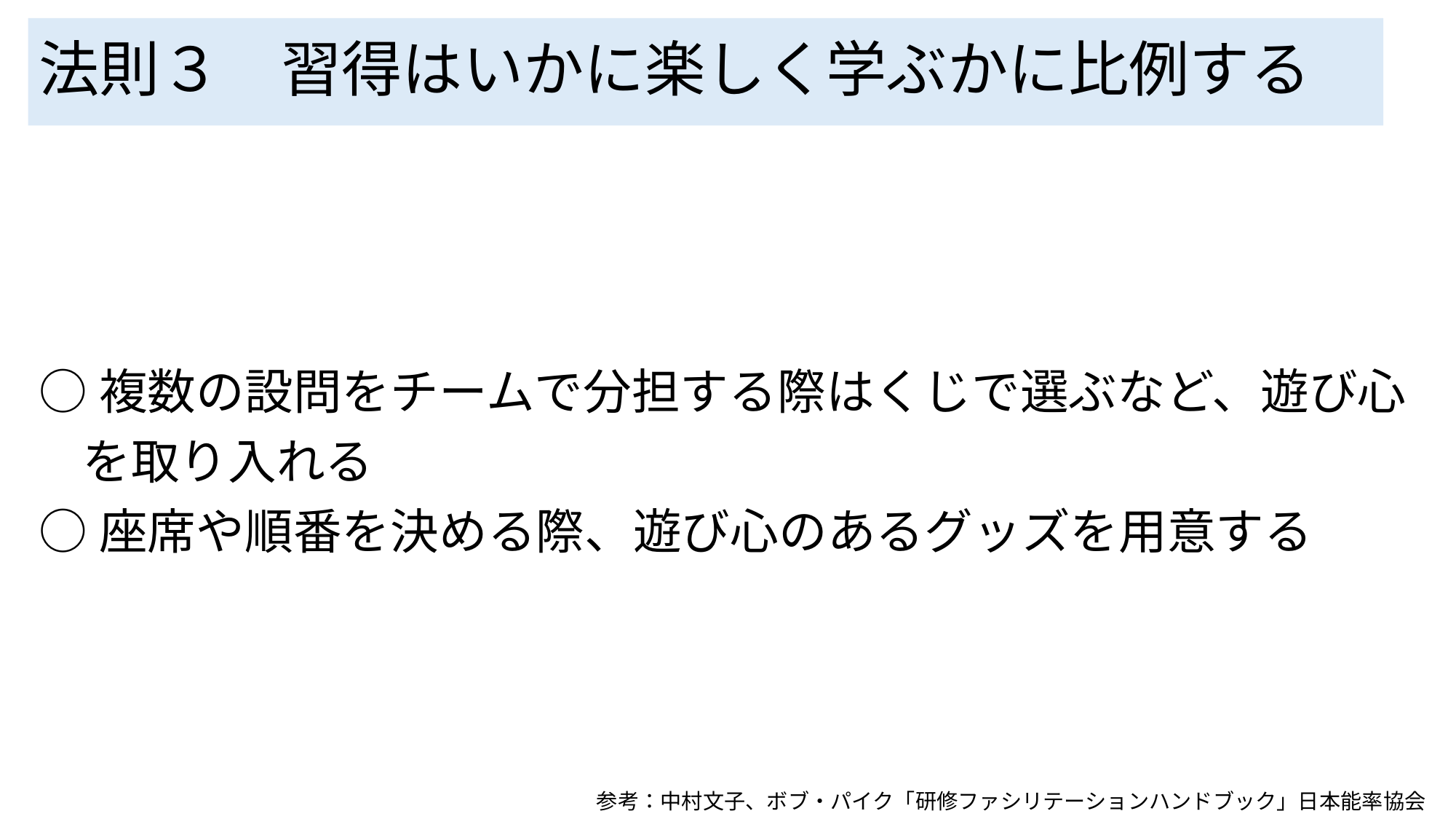

# 法則３　習得はいかに楽しく学ぶかに比例する
○複数の設問をチームで分担する際はくじで選ぶなど、遊び心を取り入れる
○座席や順番を決める際、遊び心のあるグッズを用意する
参考：中村文子、ボブ・パイク「研修ファシリテーションハンドブック」日本能率協会マネジメントセンター